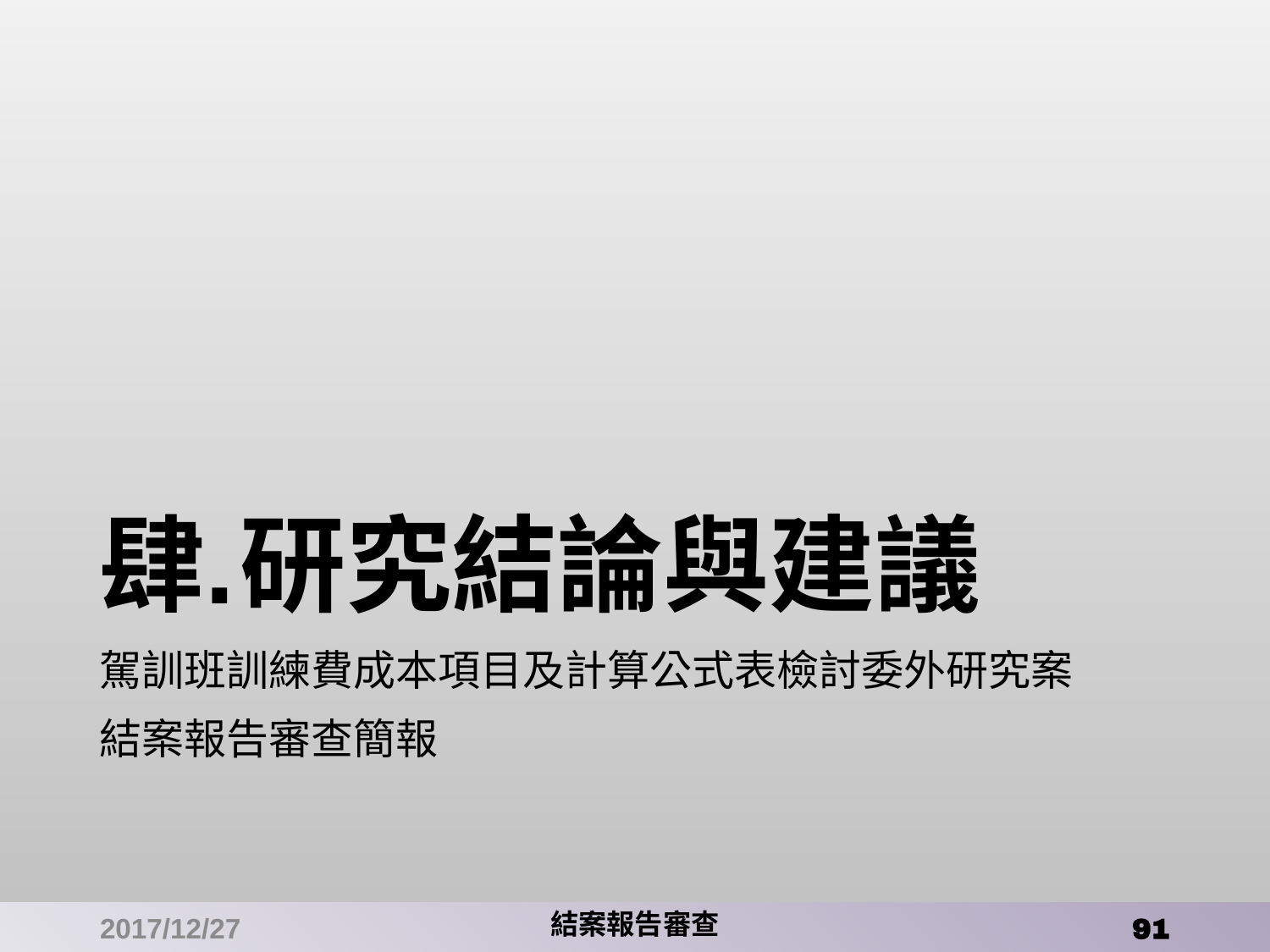

# 研究結論與建議
駕訓班訓練費成本項目及計算公式表檢討委外研究案
結案報告審查簡報
2017/12/27
結案報告審查
91